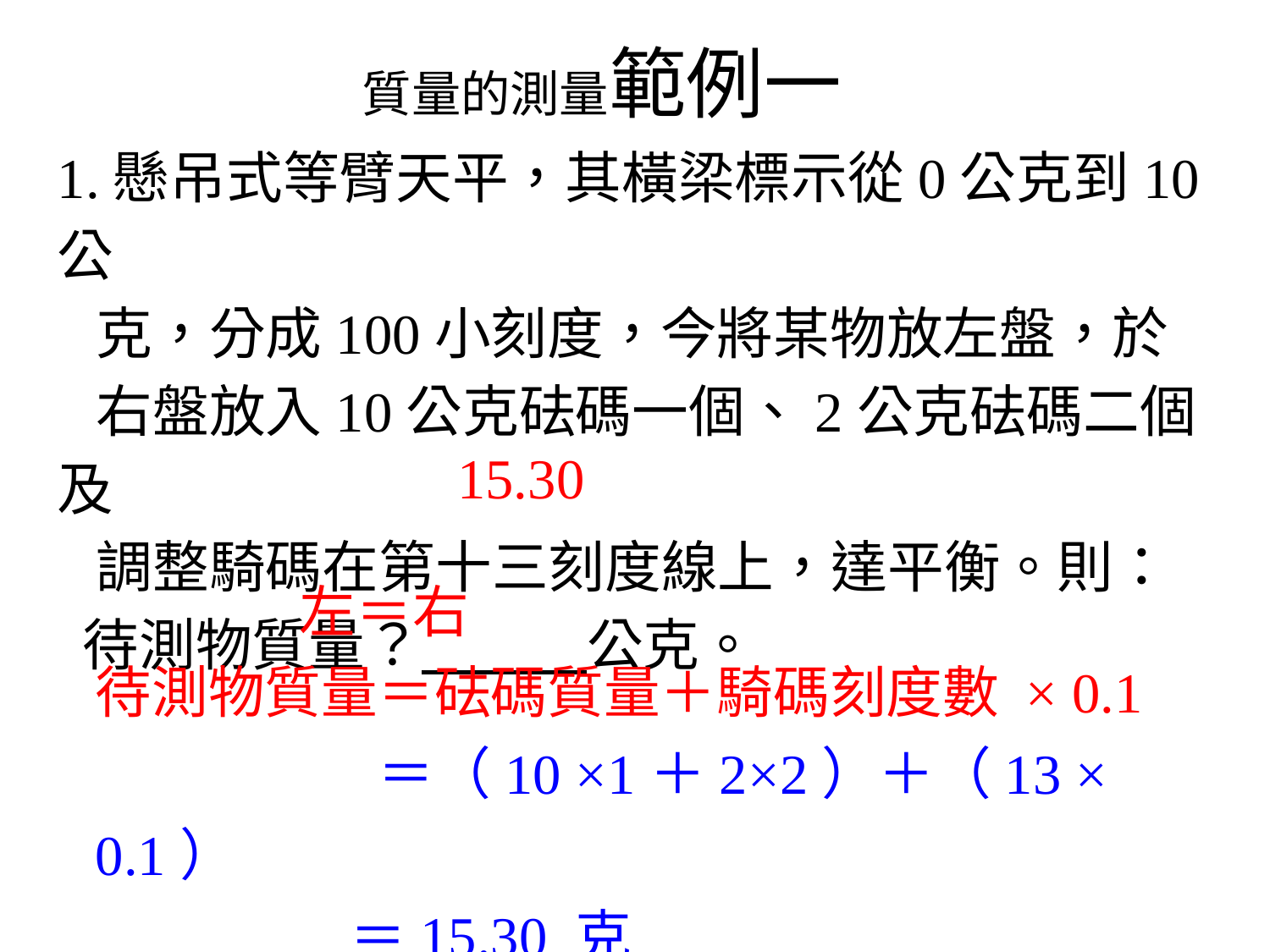

質量的測量範例一
1.懸吊式等臂天平，其橫梁標示從0公克到10公
  克，分成100小刻度，今將某物放左盤，於
  右盤放入10公克砝碼一個、2公克砝碼二個及
  調整騎碼在第十三刻度線上，達平衡。則：
  待測物質量？             公克。
15.30
               左＝右
待測物質量＝砝碼質量＋騎碼刻度數 × 0.1
                   ＝（10 ×1＋2×2）＋（13 × 0.1）
                   ＝15.30 克